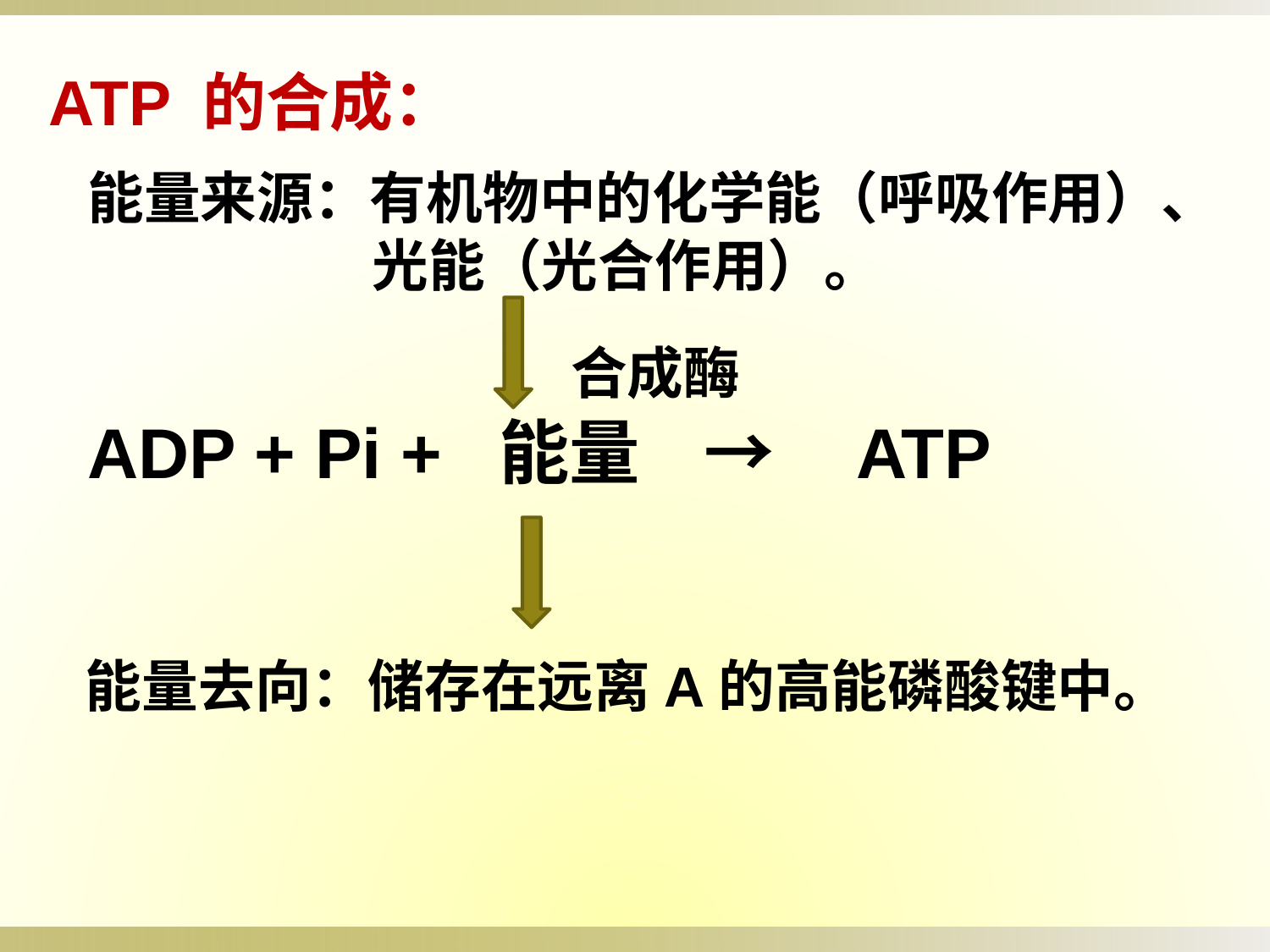

ATP 的合成：
能量来源：有机物中的化学能（呼吸作用）、
                     光能（光合作用）。

                             合成酶
ADP + Pi +  能量    →    ATP

能量去向：储存在远离A的高能磷酸键中。